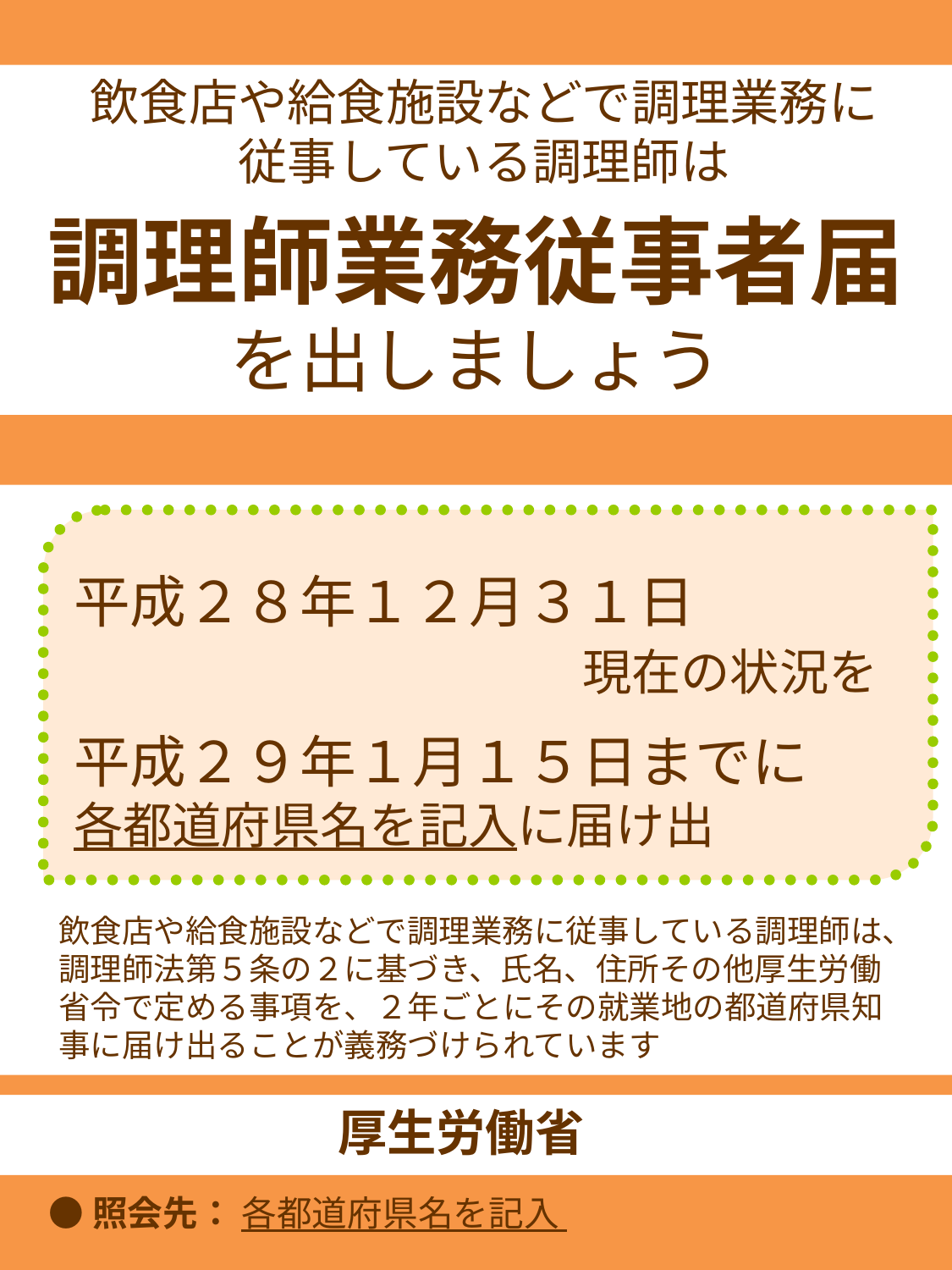

飲食店や給食施設などで調理業務に従事している調理師は
調理師業務従事者届
を出しましょう

平成２８年１２月３１日
　　　　　　　　　現在の状況を

平成２９年１月１５日までに
各都道府県名を記入に届け出

飲食店や給食施設などで調理業務に従事している調理師は、調理師法第５条の２に基づき、氏名、住所その他厚生労働省令で定める事項を、２年ごとにその就業地の都道府県知事に届け出ることが義務づけられています

厚生労働省

●照会先： 各都道府県名を記入